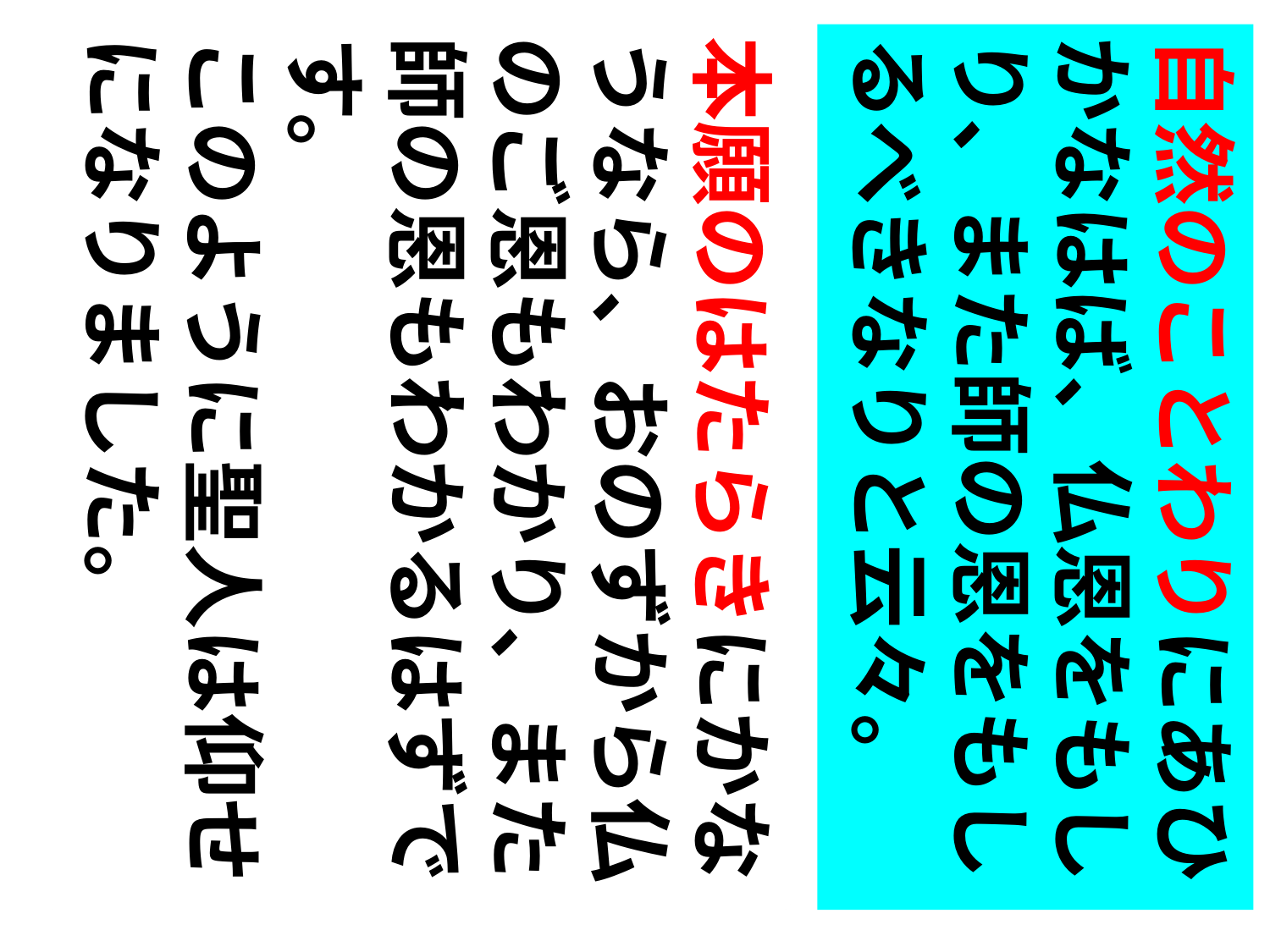

本願のはたらきにかなうなら、おのずから仏のご恩もわかり、また師の恩もわかるはずです。
このように聖人は仰せになりました。
自然のことわりにあひかなはば、仏恩をもしり、また師の恩をもしるべきなりと云々。